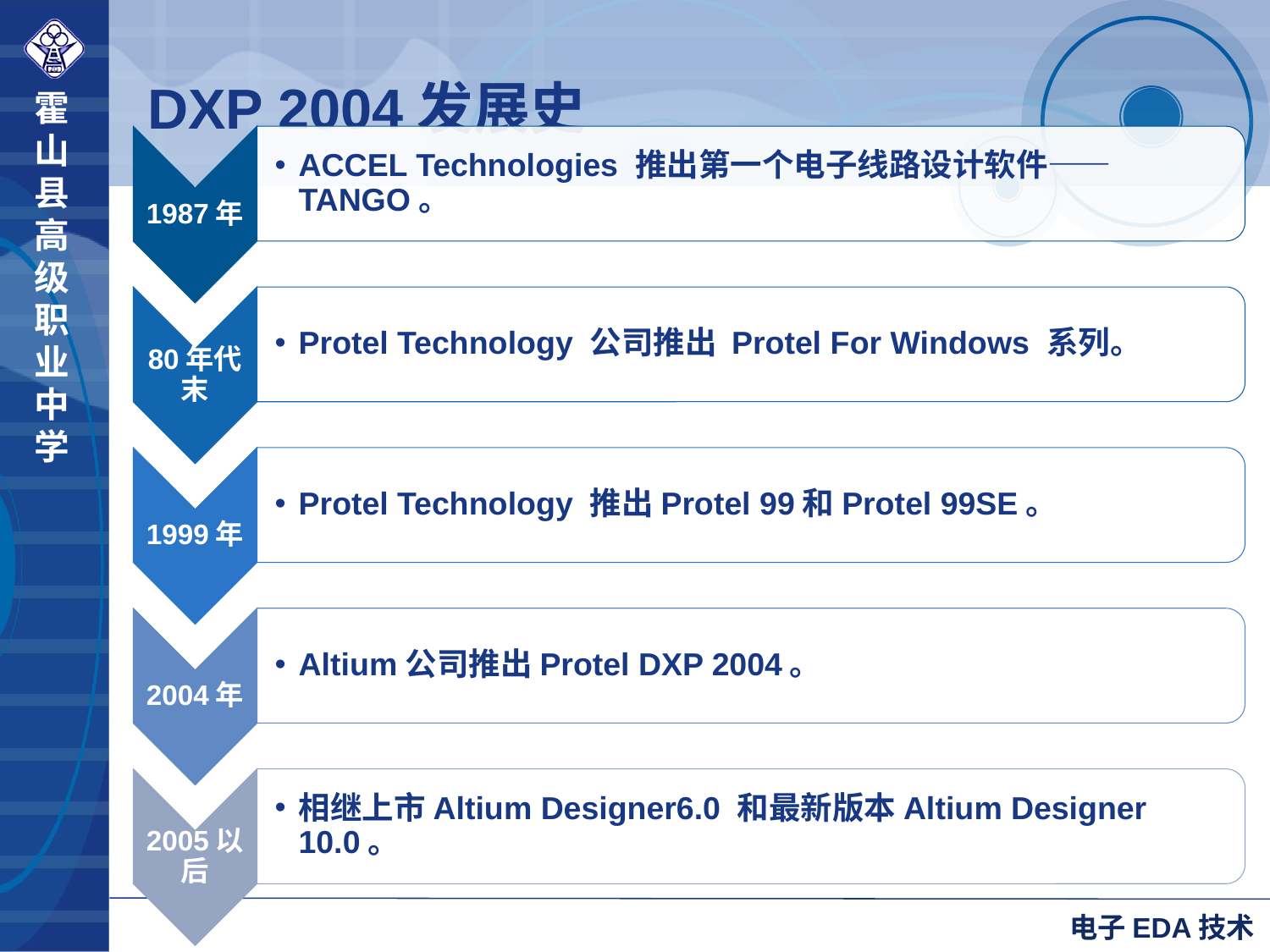

DXP 2004发展史
1987年
ACCEL Technologies 推出第一个电子线路设计软件——TANGO。
80年代末
Protel Technology 公司推出 Protel For Windows 系列。
1999年
Protel Technology 推出Protel 99和Protel 99SE。
2004年
Altium公司推出Protel DXP 2004。
2005以后
相继上市Altium Designer6.0 和最新版本Altium Designer 10.0。